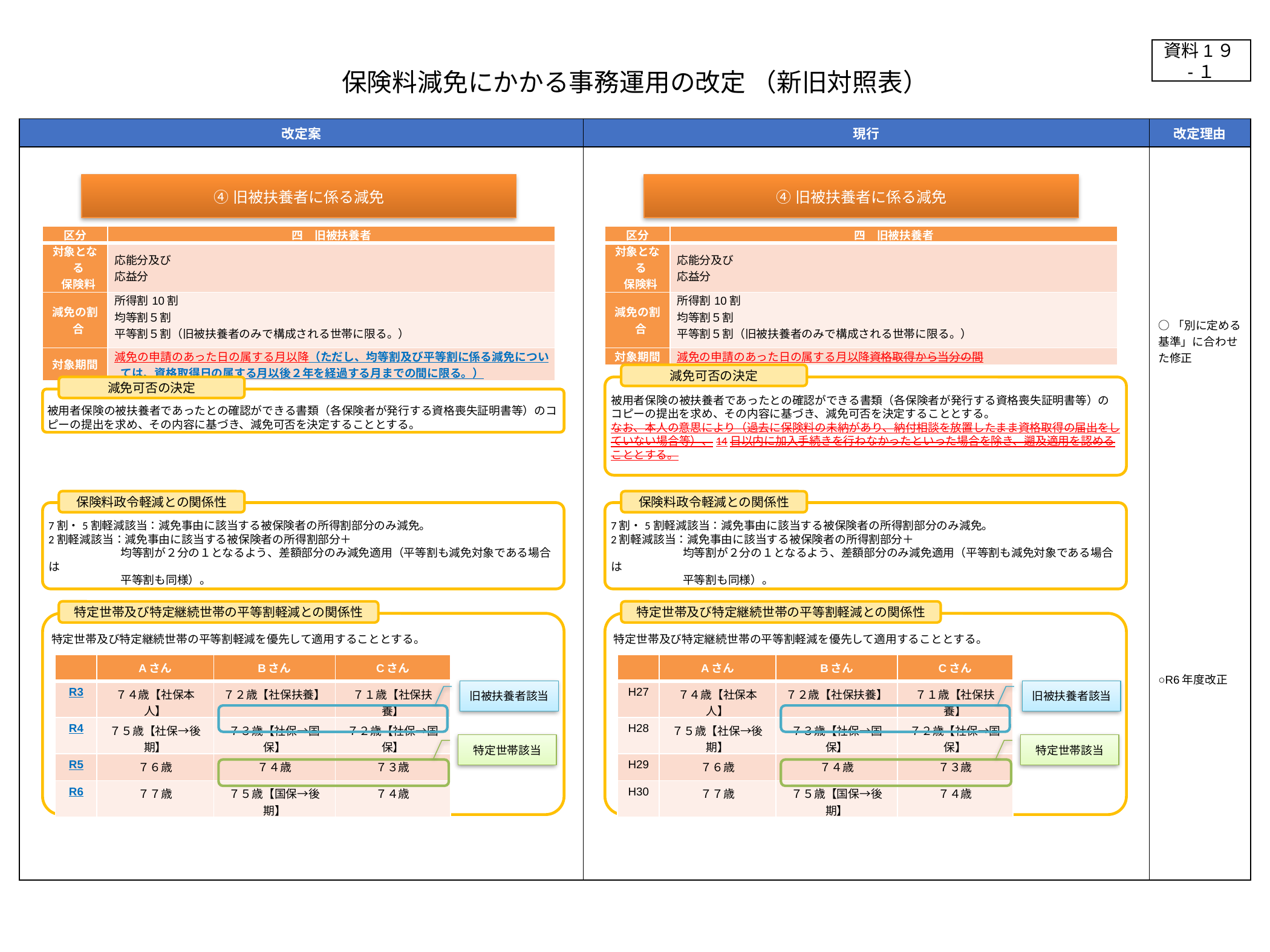

資料1９-１
保険料減免にかかる事務運用の改定 （新旧対照表）
| 改定案 | 現行 | 改定理由 |
| --- | --- | --- |
|  |  | ○「別に定める基準」に合わせた修正 ○R6年度改正 |
④旧被扶養者に係る減免
④旧被扶養者に係る減免
| 区分 | 四　旧被扶養者 |
| --- | --- |
| 対象となる 保険料 | 応能分及び 応益分 |
| 減免の割合 | 所得割10割 均等割５割 平等割５割（旧被扶養者のみで構成される世帯に限る。） |
| 対象期間 | 減免の申請のあった日の属する月以降（ただし、均等割及び平等割に係る減免については、資格取得日の属する月以後２年を経過する月までの間に限る。） |
| 区分 | 四　旧被扶養者 |
| --- | --- |
| 対象となる 保険料 | 応能分及び 応益分 |
| 減免の割合 | 所得割10割 均等割５割 平等割５割（旧被扶養者のみで構成される世帯に限る。） |
| 対象期間 | 減免の申請のあった日の属する月以降資格取得から当分の間 |
減免可否の決定
減免可否の決定

被用者保険の被扶養者であったとの確認ができる書類（各保険者が発行する資格喪失証明書等）のコピーの提出を求め、その内容に基づき、減免可否を決定することとする。
なお、本人の意思により（過去に保険料の未納があり、納付相談を放置したまま資格取得の届出をしていない場合等）、14日以内に加入手続きを行わなかったといった場合を除き、遡及適用を認めることとする。

被用者保険の被扶養者であったとの確認ができる書類（各保険者が発行する資格喪失証明書等）のコピーの提出を求め、その内容に基づき、減免可否を決定することとする。
保険料政令軽減との関係性
保険料政令軽減との関係性

7割・5割軽減該当：減免事由に該当する被保険者の所得割部分のみ減免。
2割軽減該当：減免事由に該当する被保険者の所得割部分＋
                           均等割が２分の１となるよう、差額部分のみ減免適用（平等割も減免対象である場合は
                           平等割も同様）。

7割・5割軽減該当：減免事由に該当する被保険者の所得割部分のみ減免。
2割軽減該当：減免事由に該当する被保険者の所得割部分＋
                           均等割が２分の１となるよう、差額部分のみ減免適用（平等割も減免対象である場合は
                           平等割も同様）。
特定世帯及び特定継続世帯の平等割軽減との関係性
特定世帯及び特定継続世帯の平等割軽減との関係性

特定世帯及び特定継続世帯の平等割軽減を優先して適用することとする。

特定世帯及び特定継続世帯の平等割軽減を優先して適用することとする。

|  | Aさん | Bさん | Cさん |
| --- | --- | --- | --- |
| R3 | ７４歳【社保本人】 | ７２歳【社保扶養】 | ７１歳【社保扶養】 |
| R4 | ７５歳【社保→後期】 | ７３歳【社保→国保】 | ７２歳【社保→国保】 |
| R5 | ７６歳 | ７４歳 | ７３歳 |
| R6 | ７７歳 | ７５歳【国保→後期】 | ７４歳 |
|  | Aさん | Bさん | Cさん |
| --- | --- | --- | --- |
| H27 | ７４歳【社保本人】 | ７２歳【社保扶養】 | ７１歳【社保扶養】 |
| H28 | ７５歳【社保→後期】 | ７３歳【社保→国保】 | ７２歳【社保→国保】 |
| H29 | ７６歳 | ７４歳 | ７３歳 |
| H30 | ７７歳 | ７５歳【国保→後期】 | ７４歳 |
旧被扶養者該当

旧被扶養者該当

特定世帯該当

特定世帯該当